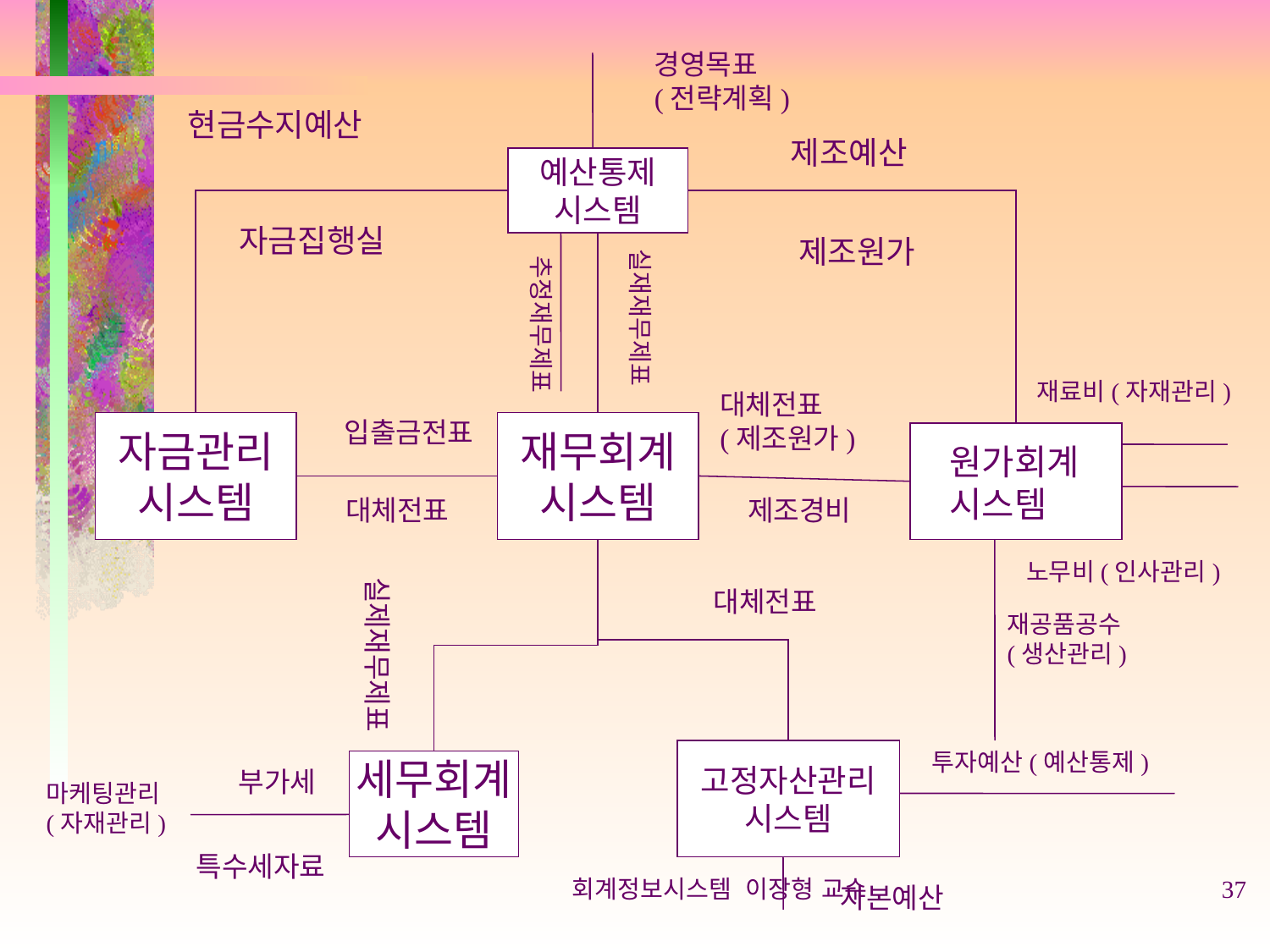

경영목표
(전략계획)

현금수지예산
제조예산
예산통제
시스템
자금집행실
제조원가

실재재무제표
추정재무제표
재료비(자재관리)
대체전표
(제조원가)
입출금전표
자금관리
시스템
재무회계
시스템

원가회계
시스템

대체전표
제조경비

노무비(인사관리)
실제재무제표
대체전표
재공품공수
(생산관리)
고정자산관리
시스템
투자예산(예산통제)
세무회계
시스템
부가세
마케팅관리
(자재관리)

특수세자료

회계정보시스템  이장형 교수
37
자본예산